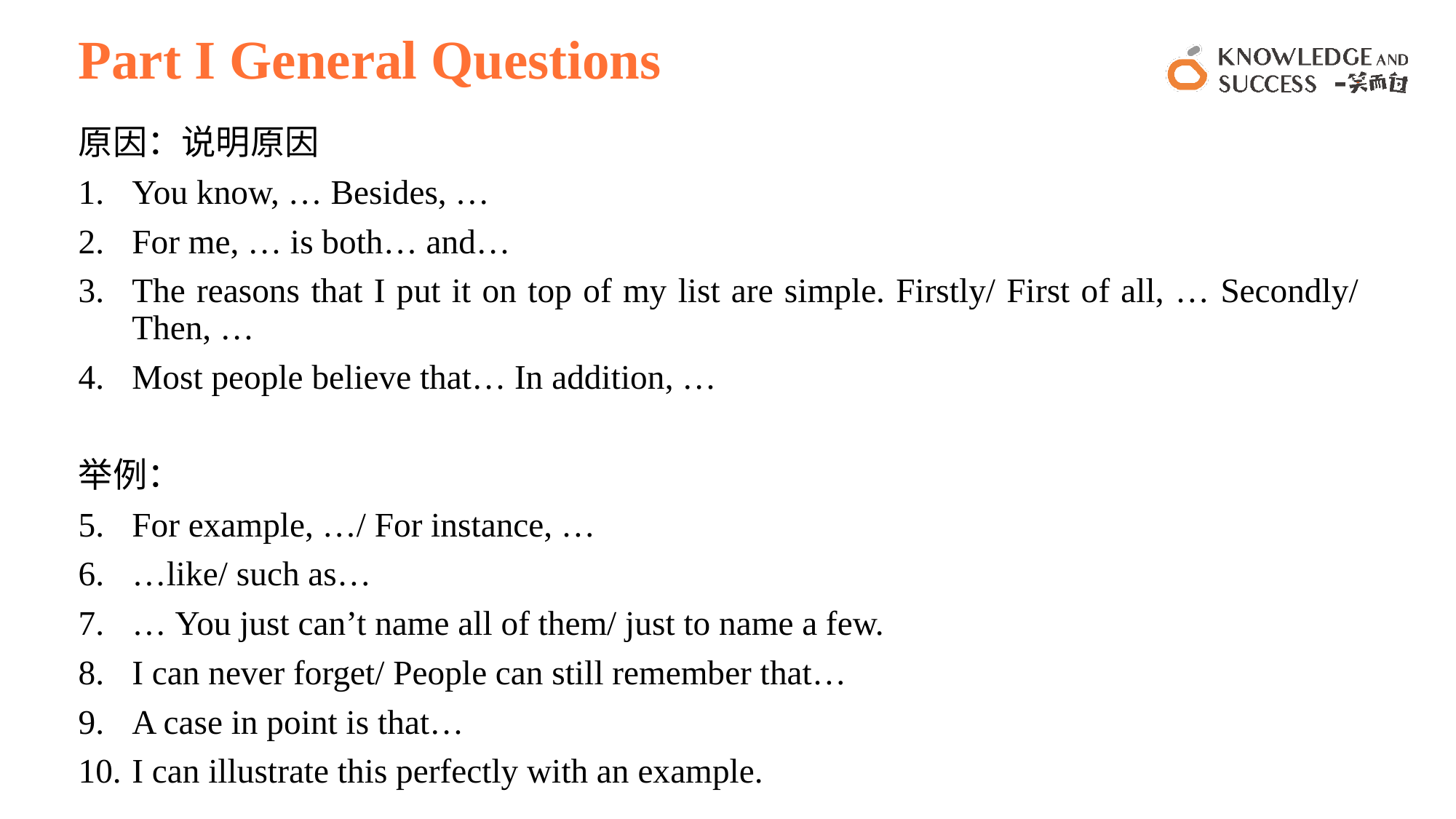

# Part I General Questions
原因：说明原因
You know, … Besides, …
For me, … is both… and…
The reasons that I put it on top of my list are simple. Firstly/ First of all, … Secondly/ Then, …
Most people believe that… In addition, …

举例：
For example, …/ For instance, …
…like/ such as…
… You just can’t name all of them/ just to name a few.
I can never forget/ People can still remember that…
A case in point is that…
I can illustrate this perfectly with an example.